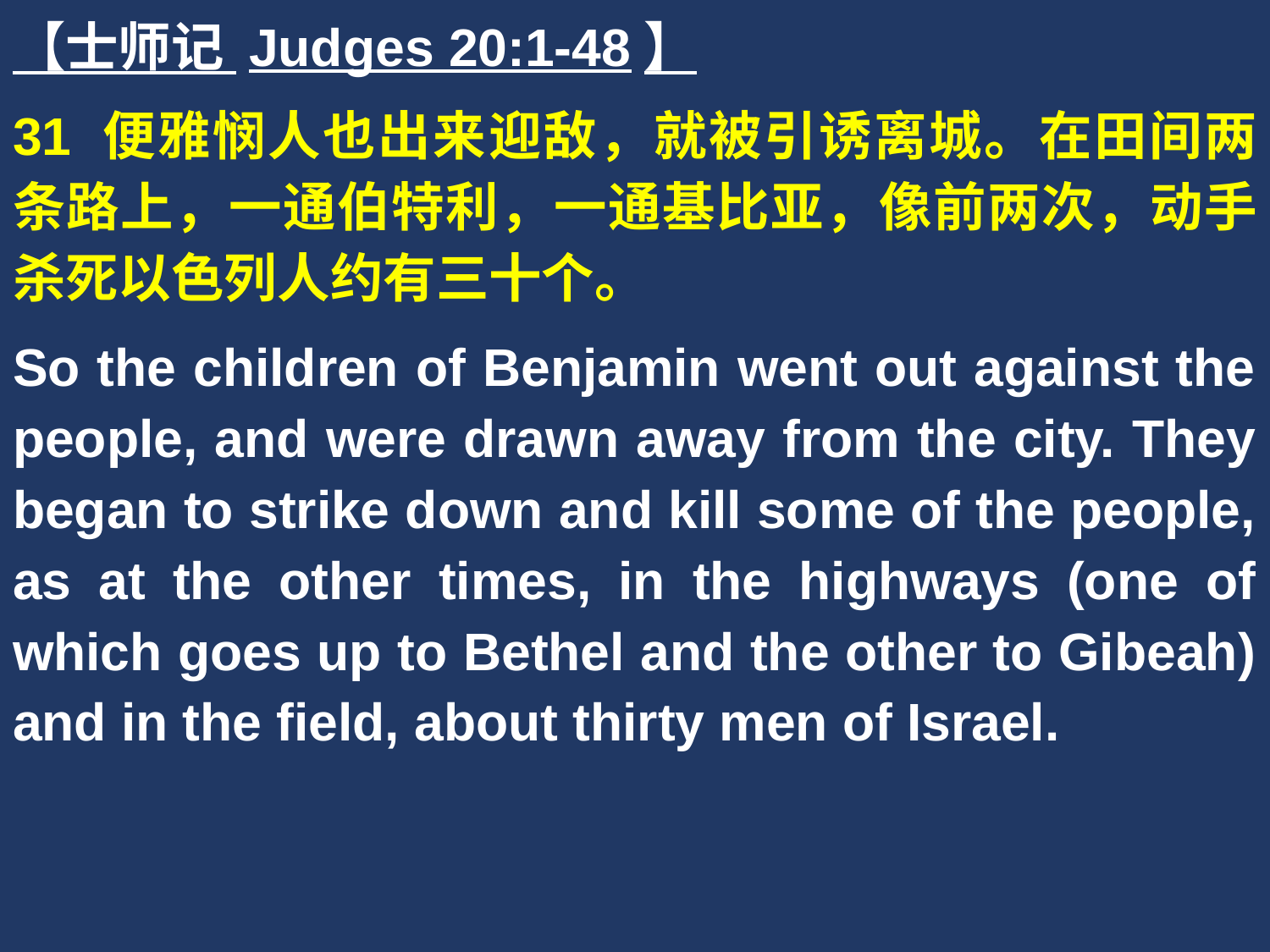

【士师记 Judges 20:1-48】
31 便雅悯人也出来迎敌，就被引诱离城。在田间两条路上，一通伯特利，一通基比亚，像前两次，动手杀死以色列人约有三十个。
So the children of Benjamin went out against the people, and were drawn away from the city. They began to strike down and kill some of the people, as at the other times, in the highways (one of which goes up to Bethel and the other to Gibeah) and in the field, about thirty men of Israel.